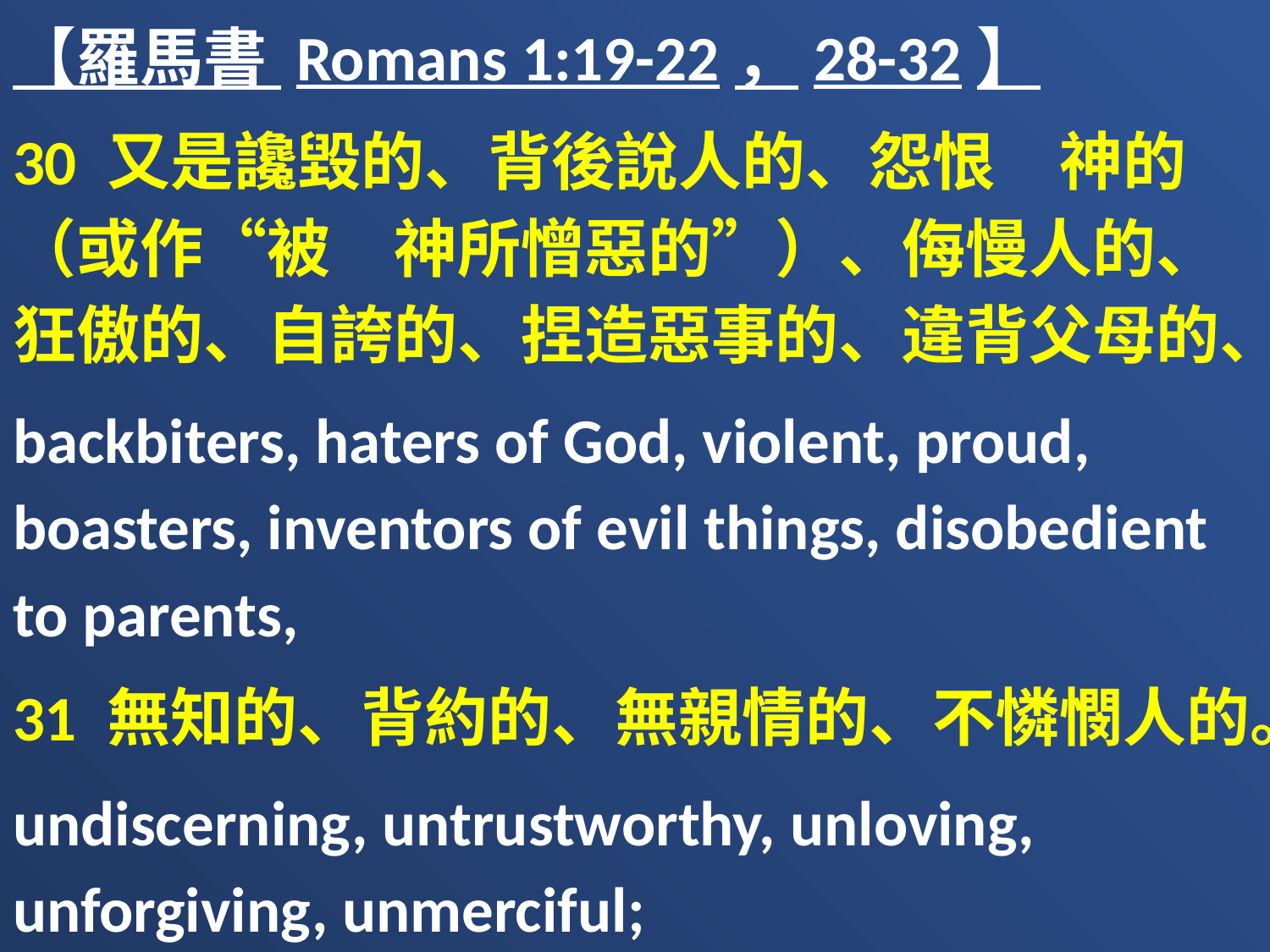

【羅馬書 Romans 1:19-22，28-32】
30 又是讒毀的、背後說人的、怨恨　神的（或作“被　神所憎惡的”）、侮慢人的、狂傲的、自誇的、捏造惡事的、違背父母的、
backbiters, haters of God, violent, proud, boasters, inventors of evil things, disobedient to parents,
31 無知的、背約的、無親情的、不憐憫人的。
undiscerning, untrustworthy, unloving, unforgiving, unmerciful;